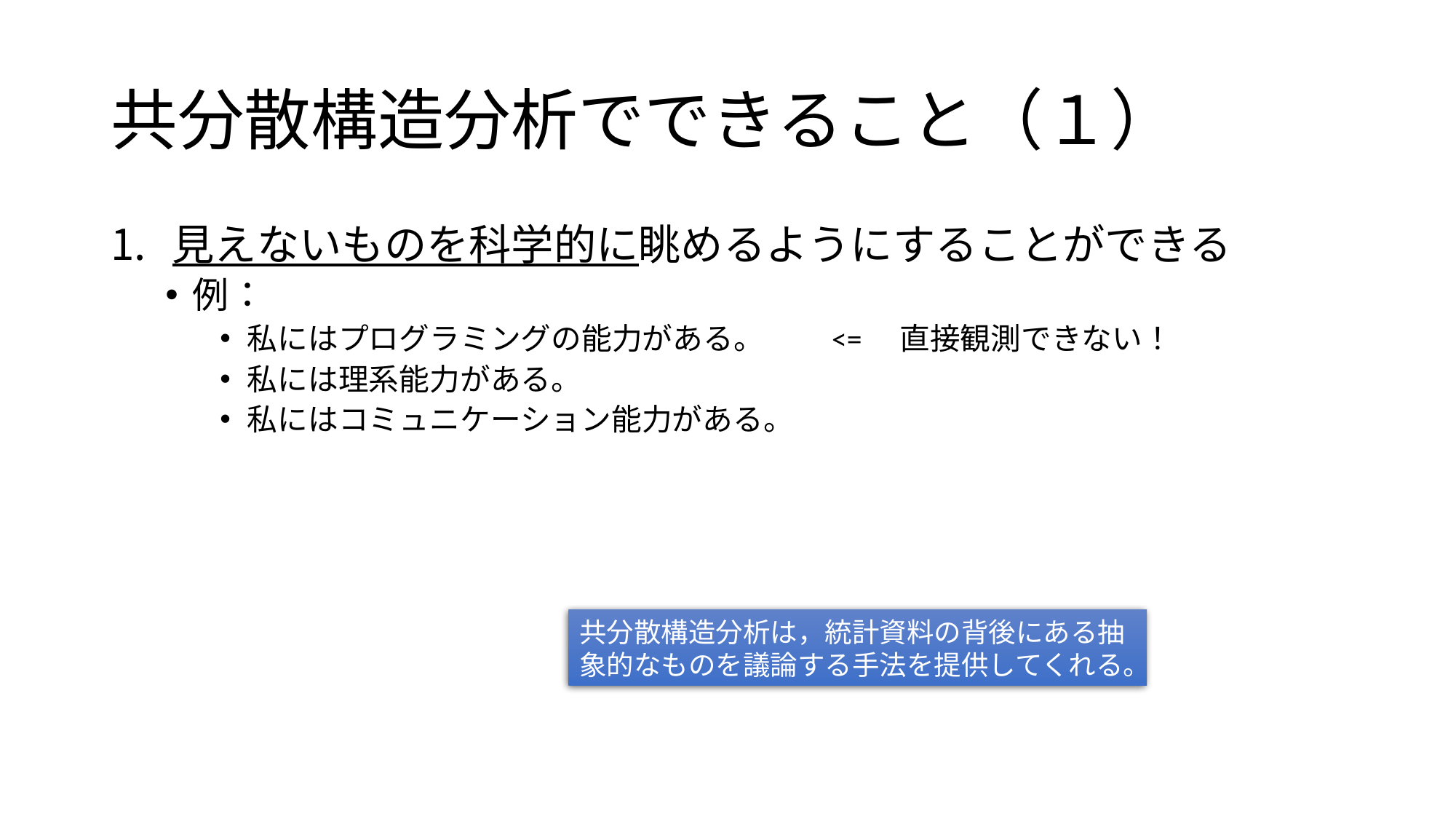

# 共分散構造分析でできること（１）
見えないものを科学的に眺めるようにすることができる
例：
私にはプログラミングの能力がある。　　<=　直接観測できない！
私には理系能力がある。
私にはコミュニケーション能力がある。
共分散構造分析は，統計資料の背後にある抽象的なものを議論する手法を提供してくれる。